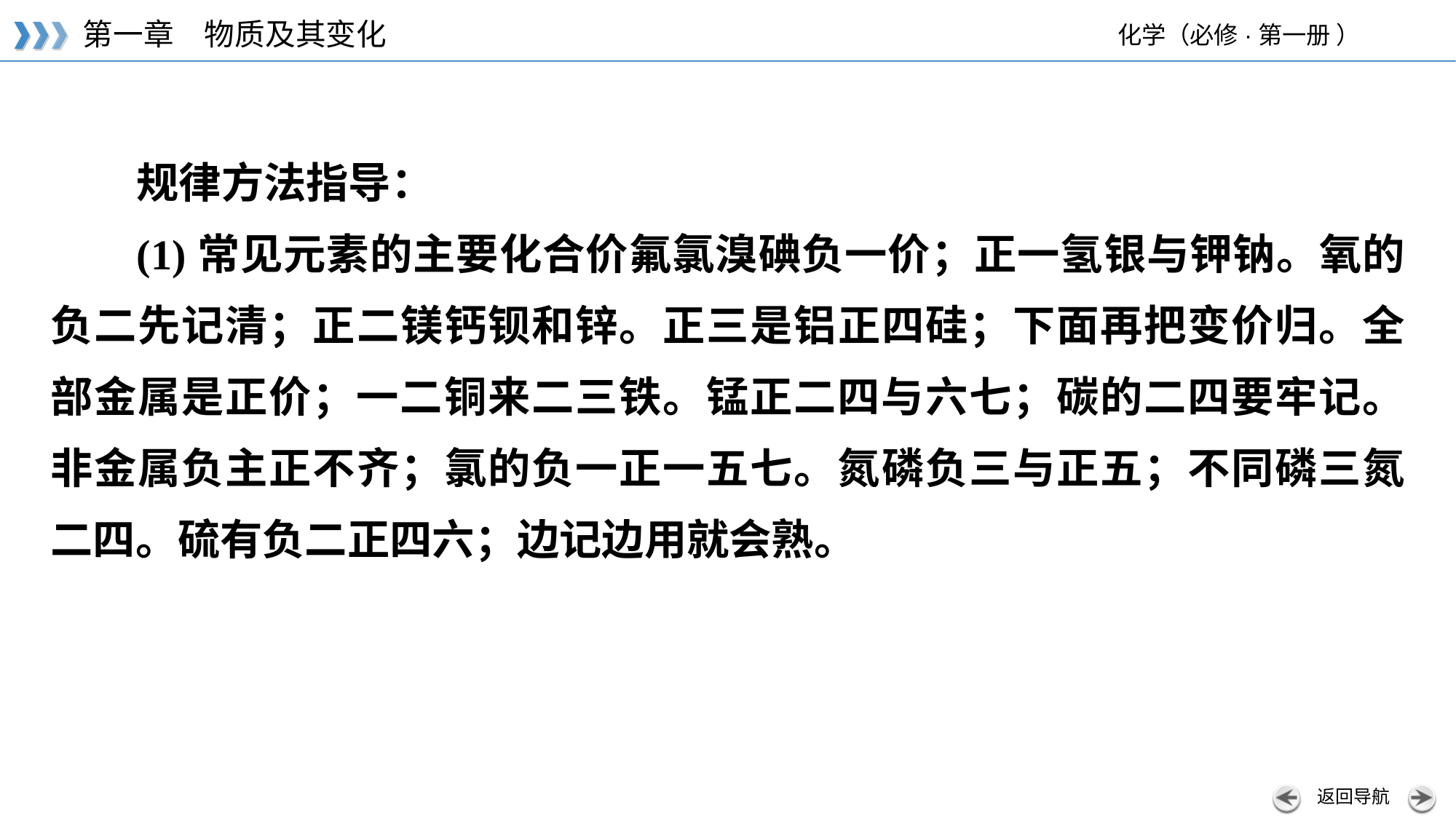

规律方法指导：
(1)常见元素的主要化合价氟氯溴碘负一价；正一氢银与钾钠。氧的负二先记清；正二镁钙钡和锌。正三是铝正四硅；下面再把变价归。全部金属是正价；一二铜来二三铁。锰正二四与六七；碳的二四要牢记。非金属负主正不齐；氯的负一正一五七。氮磷负三与正五；不同磷三氮二四。硫有负二正四六；边记边用就会熟。